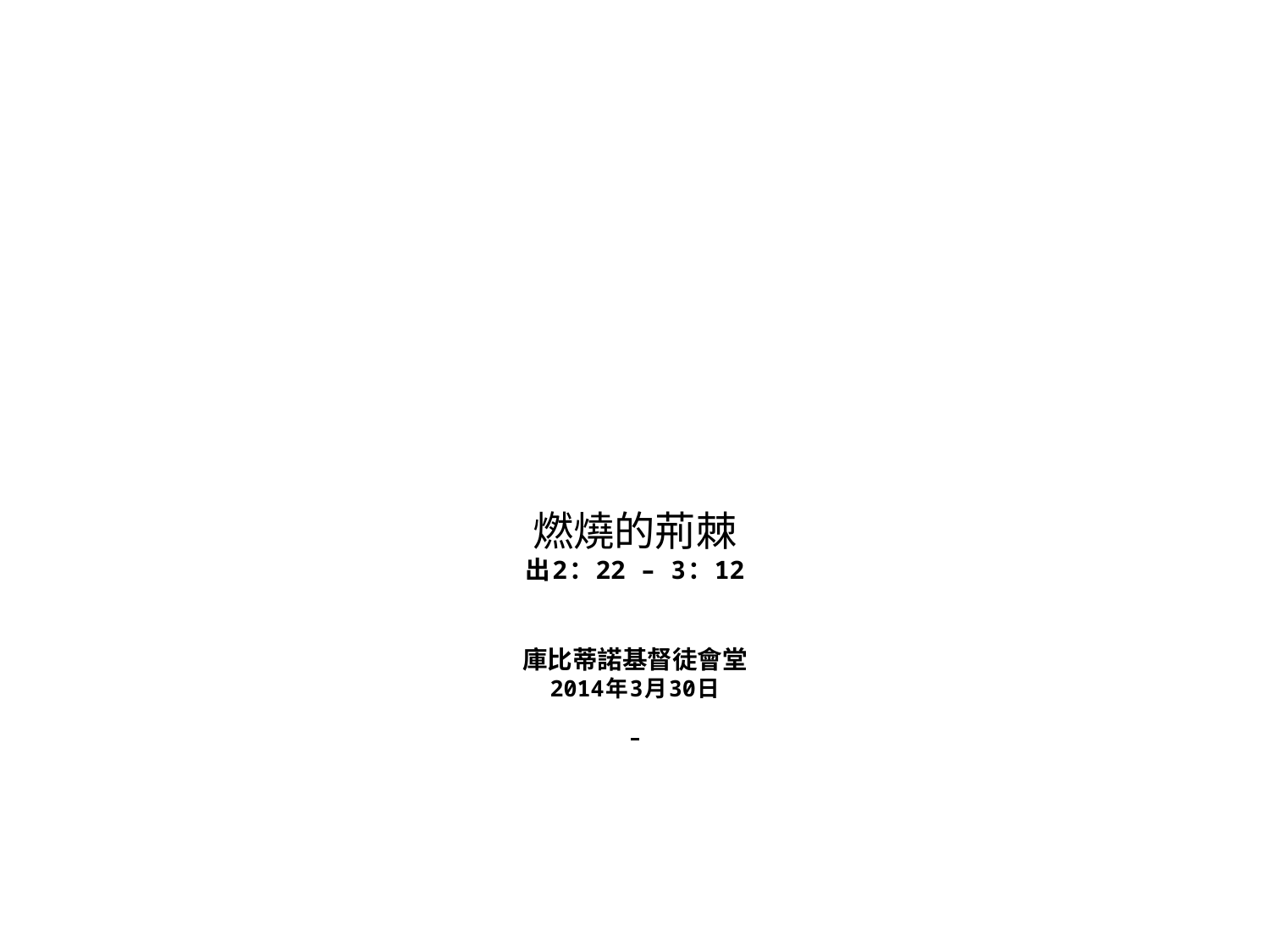

# 燃燒的荊棘 出2：22 – 3：12 庫比蒂諾基督徒會堂 2014年3月30日